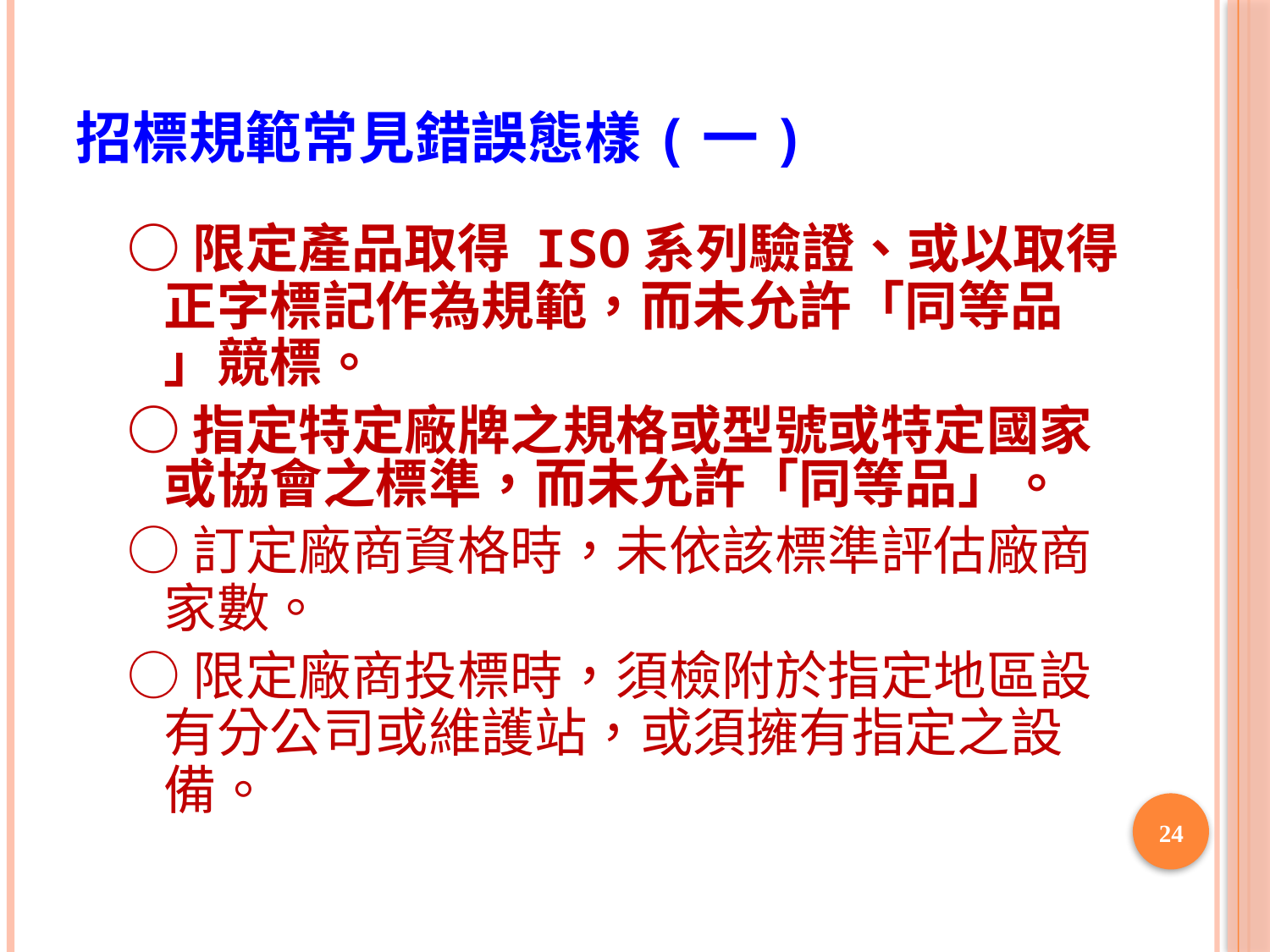

# 招標規範常見錯誤態樣(一)
○限定產品取得 ISO系列驗證、或以取得
  正字標記作為規範，而未允許「同等品
  」競標。
○指定特定廠牌之規格或型號或特定國家
  或協會之標準，而未允許「同等品」。
○訂定廠商資格時，未依該標準評估廠商
  家數。
○限定廠商投標時，須檢附於指定地區設
  有分公司或維護站，或須擁有指定之設
  備。
24